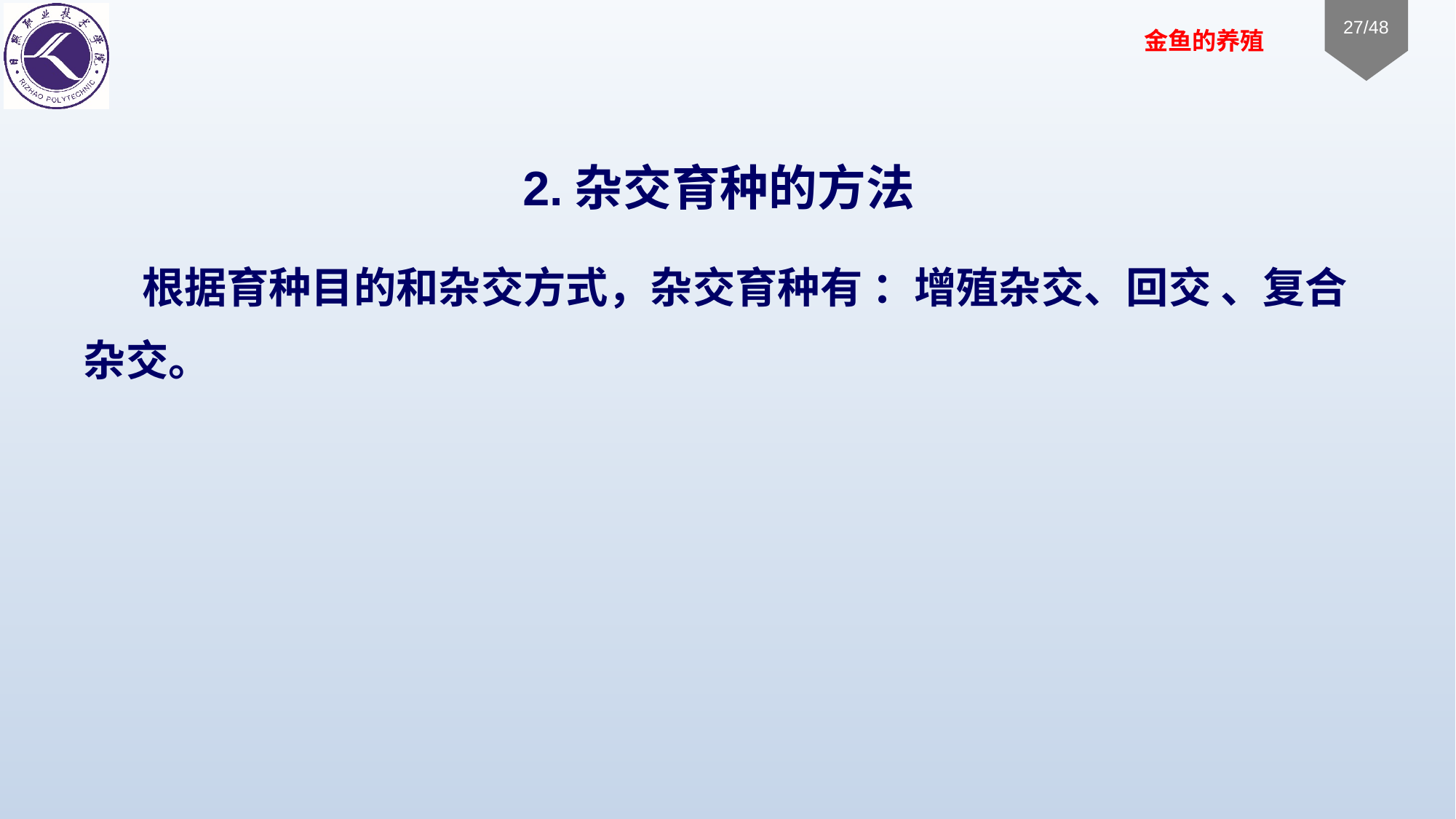

# 2.杂交育种的方法
 根据育种目的和杂交方式，杂交育种有 ：增殖杂交、回交 、复合杂交。